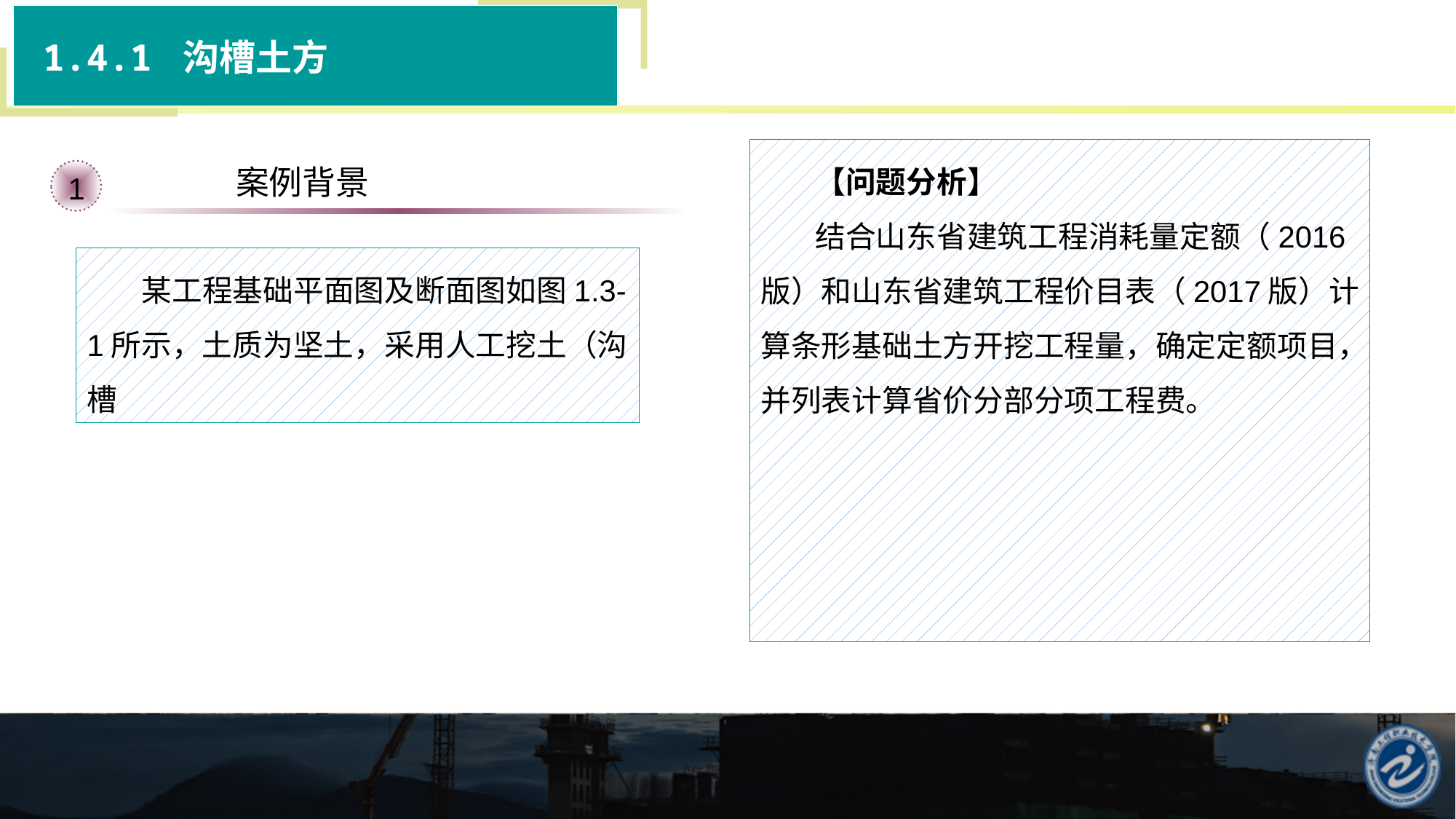

1.4.1 沟槽土方
【问题分析】
结合山东省建筑工程消耗量定额（2016版）和山东省建筑工程价目表（2017版）计算条形基础土方开挖工程量，确定定额项目，并列表计算省价分部分项工程费。

案例背景

1

某工程基础平面图及断面图如图1.3-1所示，土质为坚土，采用人工挖土（沟槽